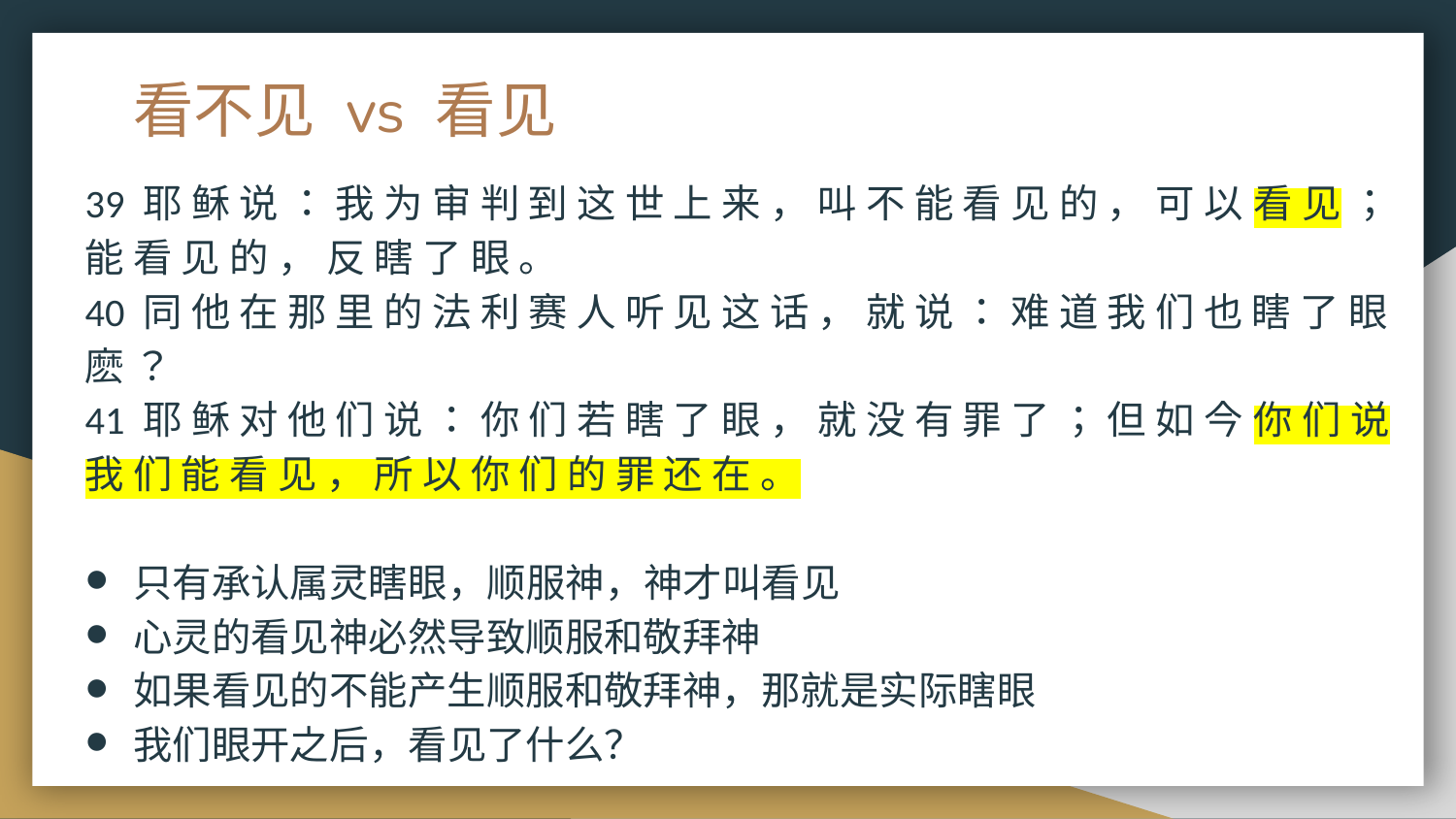

# 看不见 vs 看见
39 耶 稣 说 ： 我 为 审 判 到 这 世 上 来 ， 叫 不 能 看 见 的 ， 可 以 看 见 ； 能 看 见 的 ， 反 瞎 了 眼 。
40 同 他 在 那 里 的 法 利 赛 人 听 见 这 话 ， 就 说 ： 难 道 我 们 也 瞎 了 眼 麽 ？
41 耶 稣 对 他 们 说 ： 你 们 若 瞎 了 眼 ， 就 没 有 罪 了 ； 但 如 今 你 们 说 我 们 能 看 见 ， 所 以 你 们 的 罪 还 在 。

只有承认属灵瞎眼，顺服神，神才叫看见
心灵的看见神必然导致顺服和敬拜神
如果看见的不能产生顺服和敬拜神，那就是实际瞎眼
我们眼开之后，看见了什么？